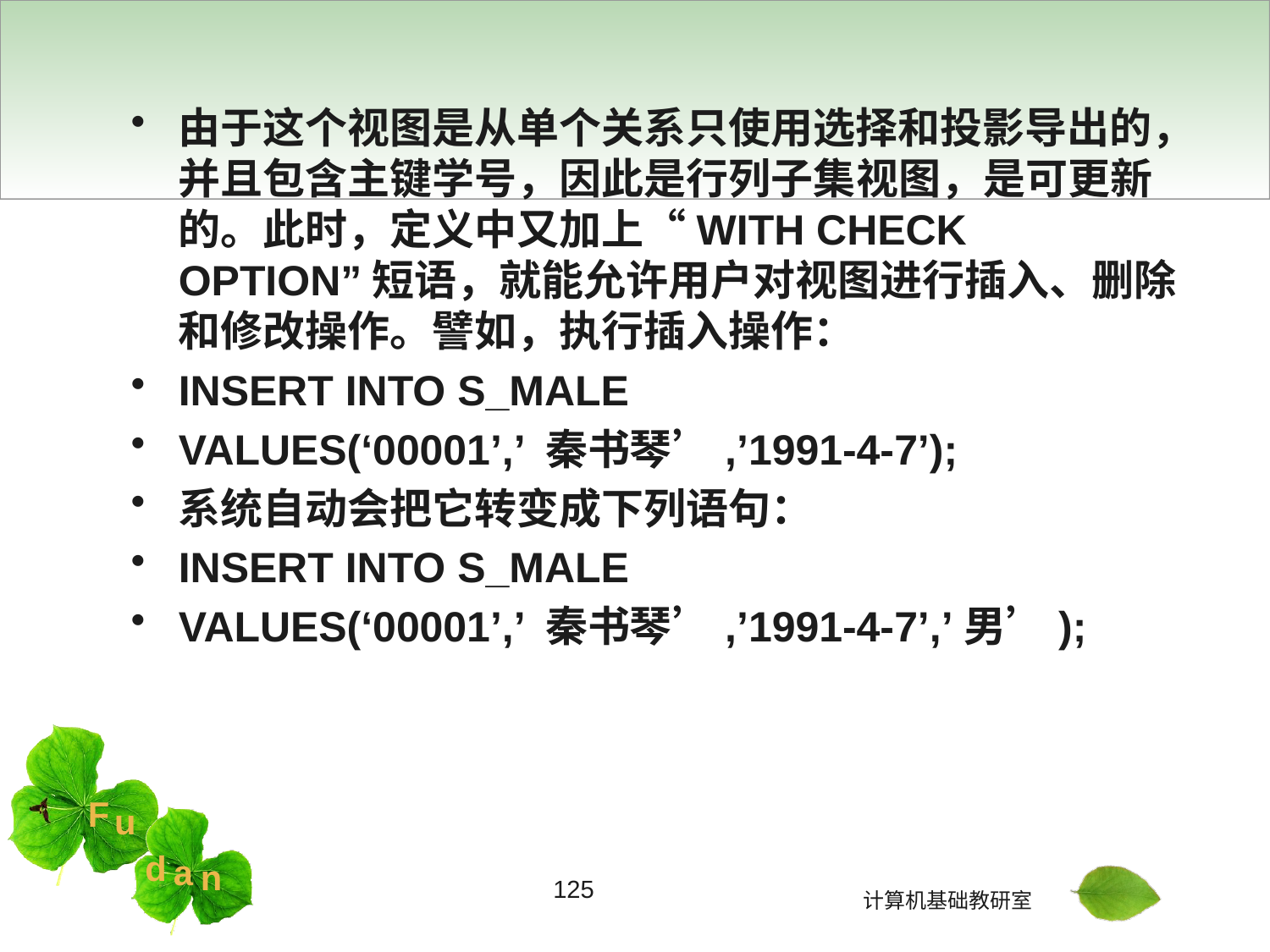

#
由于这个视图是从单个关系只使用选择和投影导出的，并且包含主键学号，因此是行列子集视图，是可更新的。此时，定义中又加上“WITH CHECK OPTION”短语，就能允许用户对视图进行插入、删除和修改操作。譬如，执行插入操作：
INSERT INTO S_MALE
VALUES(‘00001’,’ 秦书琴’,’1991-4-7’);
系统自动会把它转变成下列语句：
INSERT INTO S_MALE
VALUES(‘00001’,’ 秦书琴’,’1991-4-7’,’男’);

125